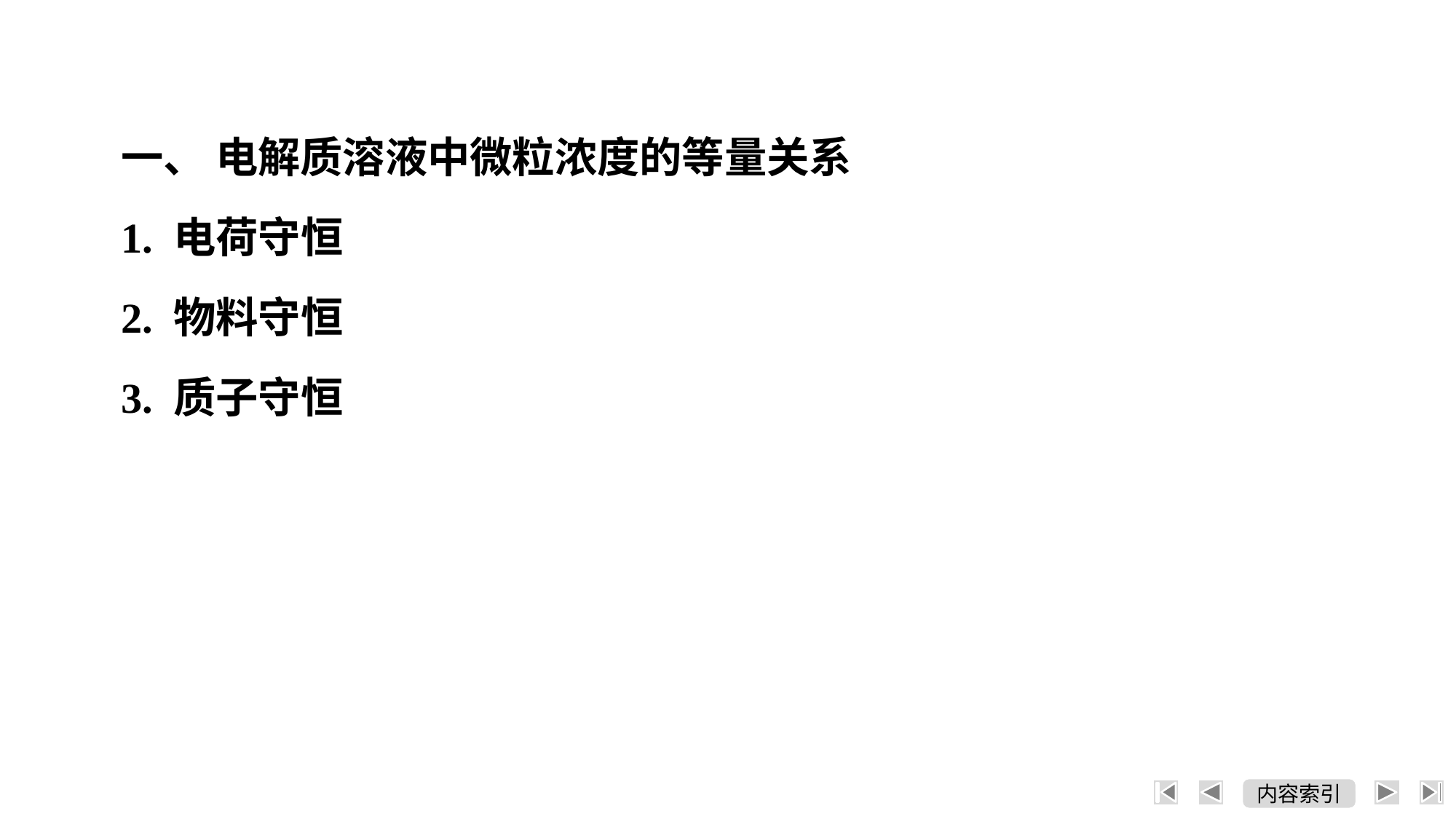

一、 电解质溶液中微粒浓度的等量关系
1. 电荷守恒
2. 物料守恒
3. 质子守恒